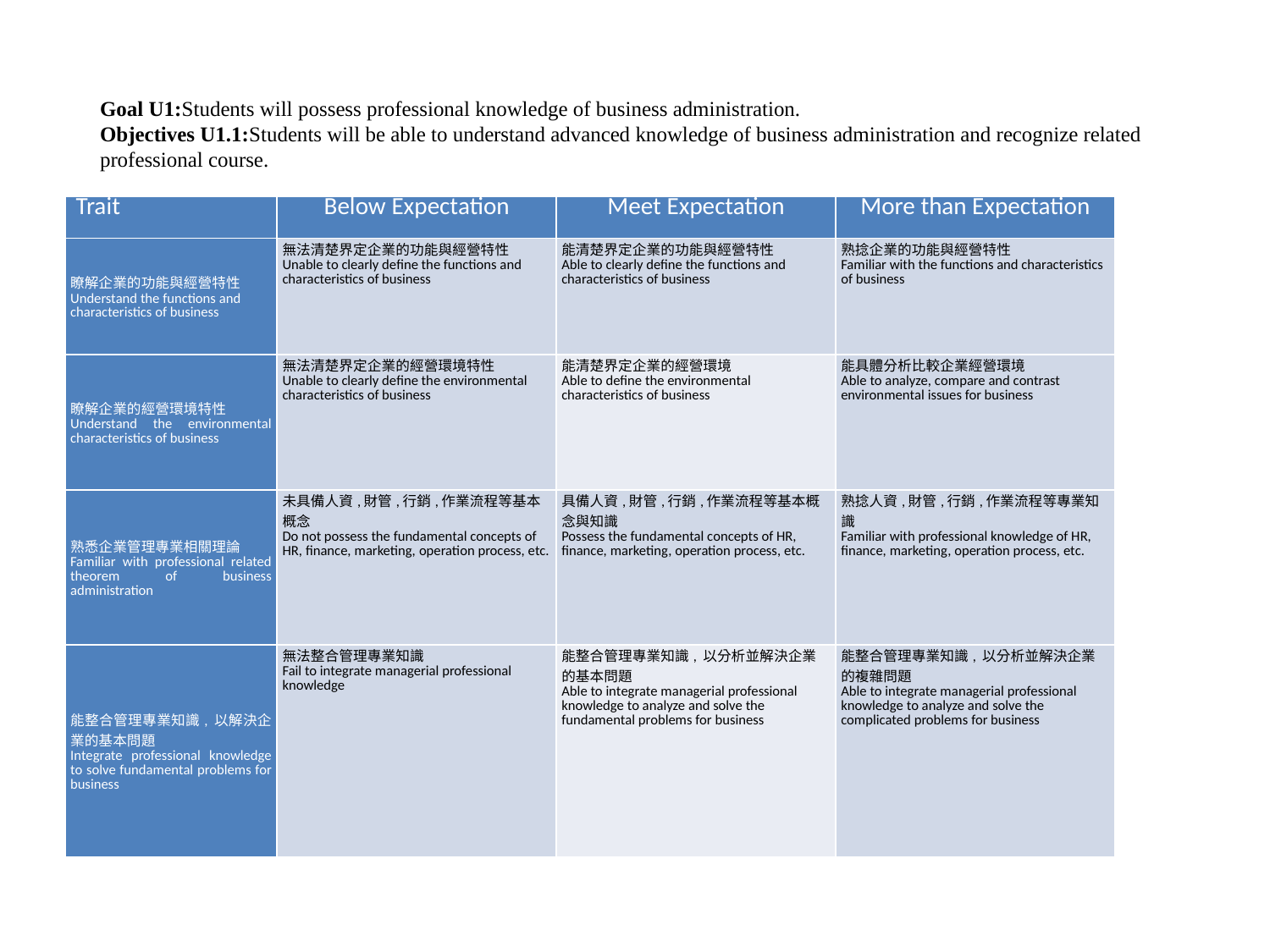

# Goal U1:Students will possess professional knowledge of business administration. Objectives U1.1:Students will be able to understand advanced knowledge of business administration and recognize related professional course.
| Trait | Below Expectation | Meet Expectation | More than Expectation |
| --- | --- | --- | --- |
| 瞭解企業的功能與經營特性 Understand the functions and characteristics of business | 無法清楚界定企業的功能與經營特性 Unable to clearly define the functions and characteristics of business | 能清楚界定企業的功能與經營特性 Able to clearly define the functions and characteristics of business | 熟捻企業的功能與經營特性 Familiar with the functions and characteristics of business |
| 瞭解企業的經營環境特性 Understand the environmental characteristics of business | 無法清楚界定企業的經營環境特性 Unable to clearly define the environmental characteristics of business | 能清楚界定企業的經營環境 Able to define the environmental characteristics of business | 能具體分析比較企業經營環境 Able to analyze, compare and contrast environmental issues for business |
| 熟悉企業管理專業相關理論 Familiar with professional related theorem of business administration | 未具備人資,財管,行銷,作業流程等基本概念 Do not possess the fundamental concepts of HR, finance, marketing, operation process, etc. | 具備人資,財管,行銷,作業流程等基本概念與知識 Possess the fundamental concepts of HR, finance, marketing, operation process, etc. | 熟捻人資,財管,行銷,作業流程等專業知識 Familiar with professional knowledge of HR, finance, marketing, operation process, etc. |
| 能整合管理專業知識, 以解決企業的基本問題 Integrate professional knowledge to solve fundamental problems for business | 無法整合管理專業知識 Fail to integrate managerial professional knowledge | 能整合管理專業知識, 以分析並解決企業的基本問題 Able to integrate managerial professional knowledge to analyze and solve the fundamental problems for business | 能整合管理專業知識, 以分析並解決企業的複雜問題 Able to integrate managerial professional knowledge to analyze and solve the complicated problems for business |